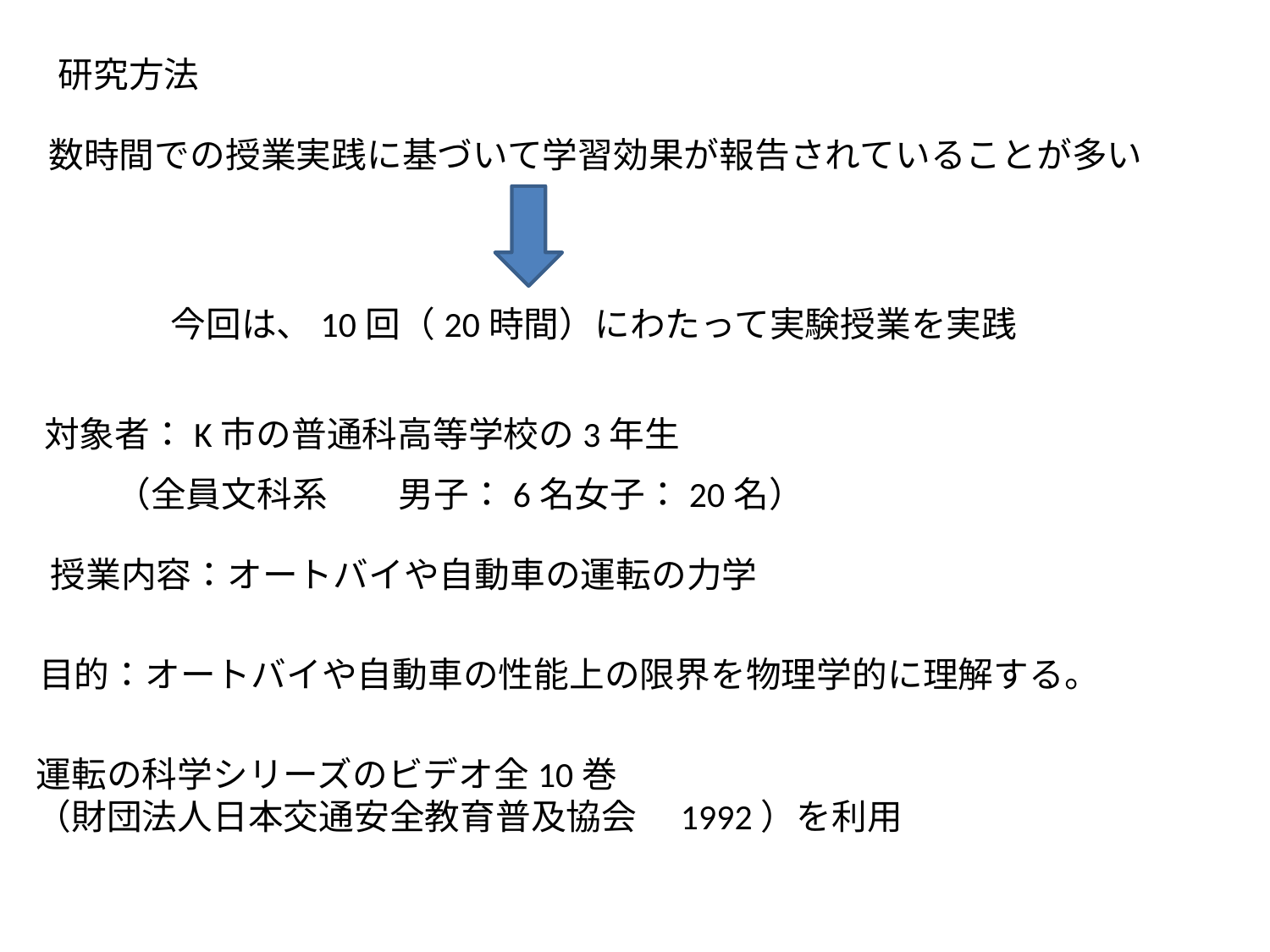

研究方法
数時間での授業実践に基づいて学習効果が報告されていることが多い

今回は、10回（20時間）にわたって実験授業を実践
対象者：K市の普通科高等学校の3年生
（全員文科系　　男子：6名女子：20名）
授業内容：オートバイや自動車の運転の力学
目的：オートバイや自動車の性能上の限界を物理学的に理解する。
運転の科学シリーズのビデオ全10巻
（財団法人日本交通安全教育普及協会　1992）を利用